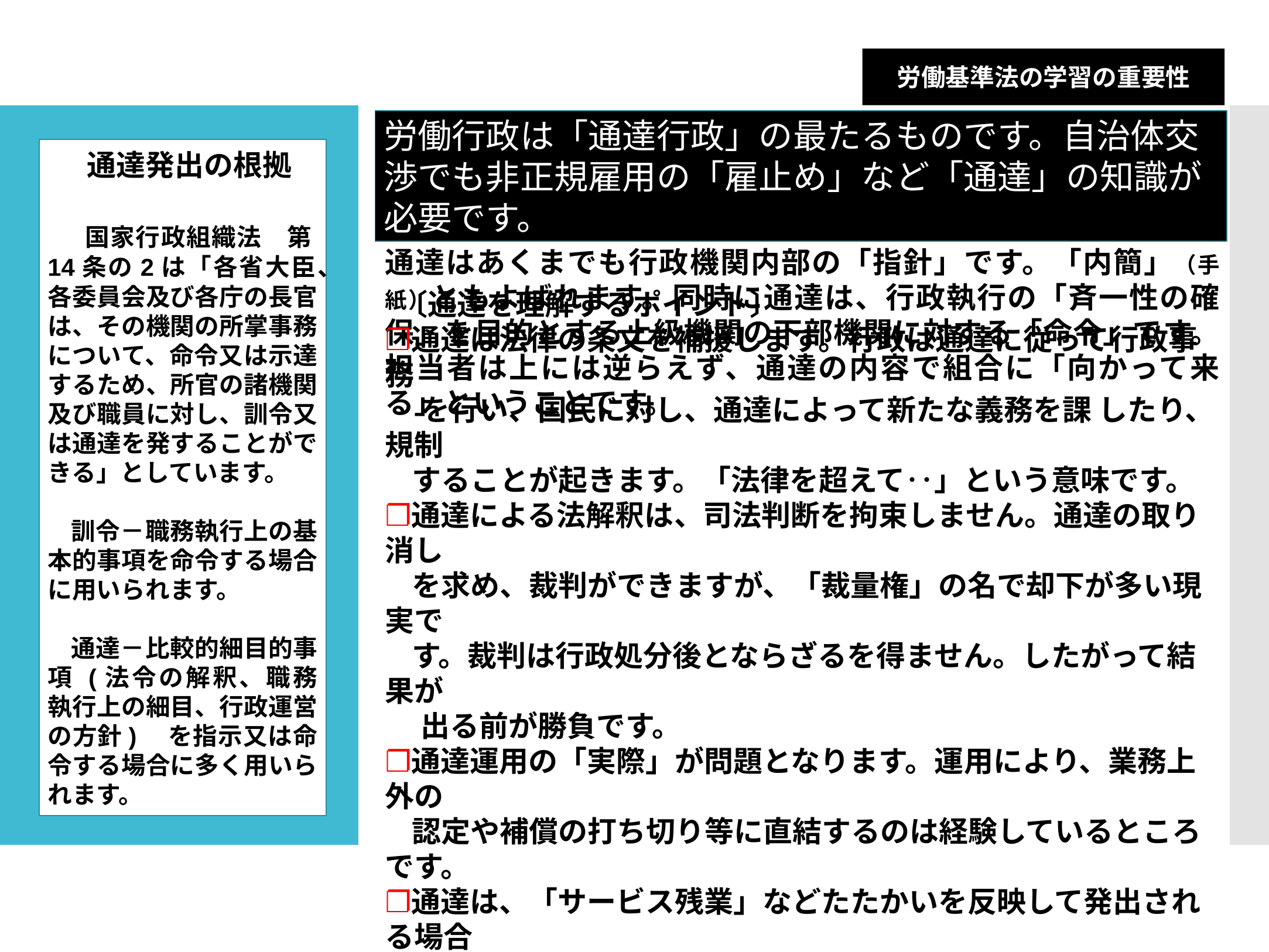

労働基準法の学習の重要性
労働行政は「通達行政」の最たるものです。自治体交渉でも非正規雇用の「雇止め」など「通達」の知識が必要です。

 通達発出の根拠
　 国家行政組織法　第14条の2は「各省大臣、各委員会及び各庁の長官は、その機関の所掌事務について、命令又は示達するため、所官の諸機関及び職員に対し、訓令又は通達を発することができる」としています。
   訓令－職務執行上の基本的事項を命令する場合に用いられます。
   通達－比較的細目的事項 (法令の解釈、職務執行上の細目、行政運営の方針)　を指示又は命令する場合に多く用いられます。
通達はあくまでも行政機関内部の「指針」です。「内簡」（手紙）ともよばれます。同時に通達は、行政執行の「斉一性の確保」を目的とする上級機関の下部機関に対する「命令」です。担当者は上には逆らえず、通達の内容で組合に「向かって来る」ということです。
 〔通達を理解するポイント〕
❐通達は法律の条文を補援します。行政は通達に従って行政事務
　 を行い、国民に対し、通達によって新たな義務を課 したり、規制
   することが起きます。「法律を超えて‥」という意味です。
❐通達による法解釈は、司法判断を拘束しません。通達の取り消し
   を求め、裁判ができますが、「裁量権」の名で却下が多い現実で
   す。裁判は行政処分後とならざるを得ません。したがって結果が
　 出る前が勝負です。
❐通達運用の「実際」が問題となります。運用により、業務上外の
   認定や補償の打ち切り等に直結するのは経験しているところです。
❐通達は、「サービス残業」などたたかいを反映して発出される場合
　 があります。この場合は「通達守れ」のたたかいが重要になります。